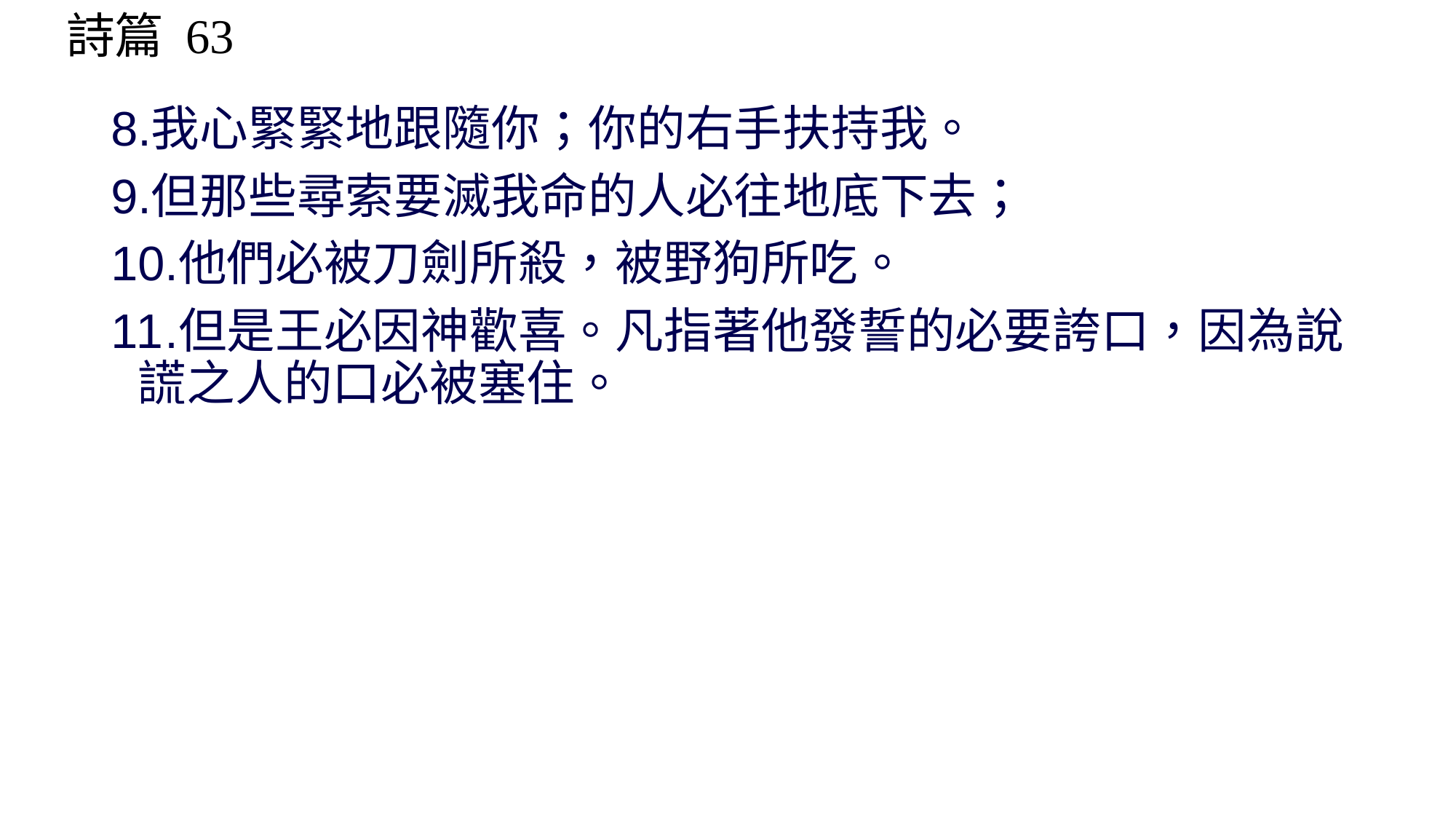

詩篇 63
我心緊緊地跟隨你；你的右手扶持我。
但那些尋索要滅我命的人必往地底下去；
他們必被刀劍所殺，被野狗所吃。
但是王必因神歡喜。凡指著他發誓的必要誇口，因為說謊之人的口必被塞住。